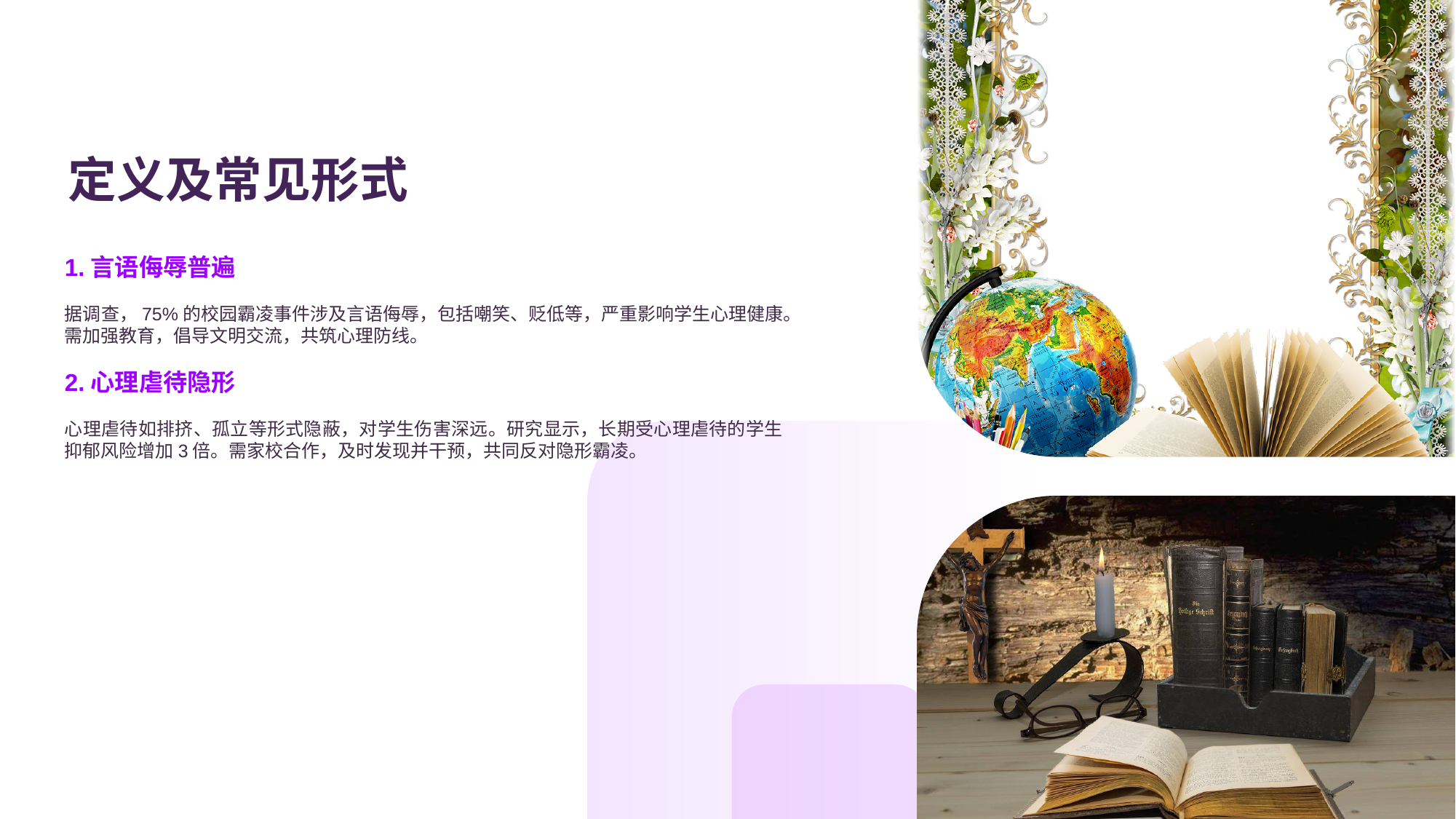

定义及常见形式
1.言语侮辱普遍
据调查，75%的校园霸凌事件涉及言语侮辱，包括嘲笑、贬低等，严重影响学生心理健康。需加强教育，倡导文明交流，共筑心理防线。
2.心理虐待隐形
心理虐待如排挤、孤立等形式隐蔽，对学生伤害深远。研究显示，长期受心理虐待的学生抑郁风险增加3倍。需家校合作，及时发现并干预，共同反对隐形霸凌。